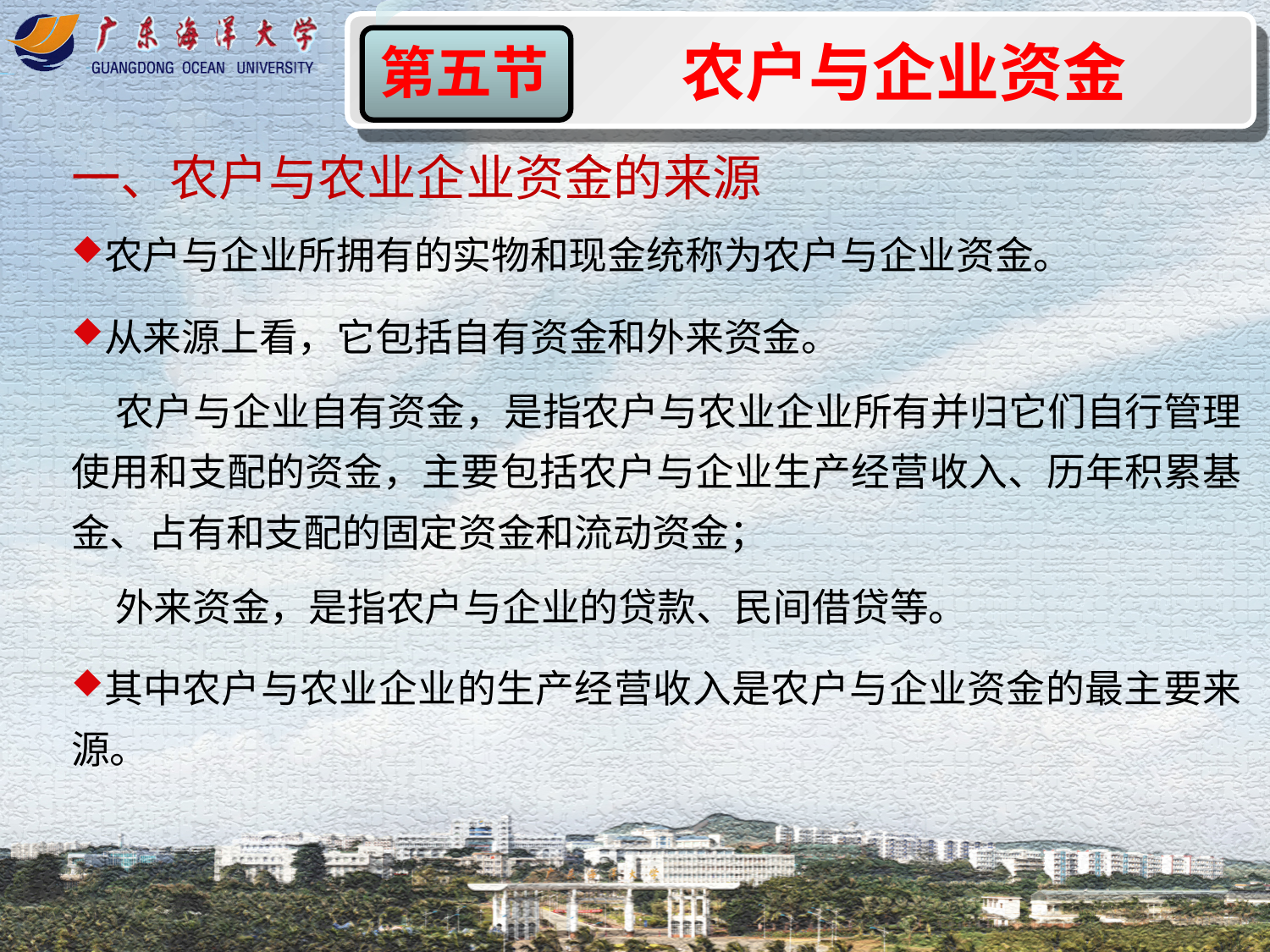

农户与企业资金

第五节
一、农户与农业企业资金的来源
农户与企业所拥有的实物和现金统称为农户与企业资金。
从来源上看，它包括自有资金和外来资金。
    农户与企业自有资金，是指农户与农业企业所有并归它们自行管理使用和支配的资金，主要包括农户与企业生产经营收入、历年积累基金、占有和支配的固定资金和流动资金；
    外来资金，是指农户与企业的贷款、民间借贷等。
其中农户与农业企业的生产经营收入是农户与企业资金的最主要来源。